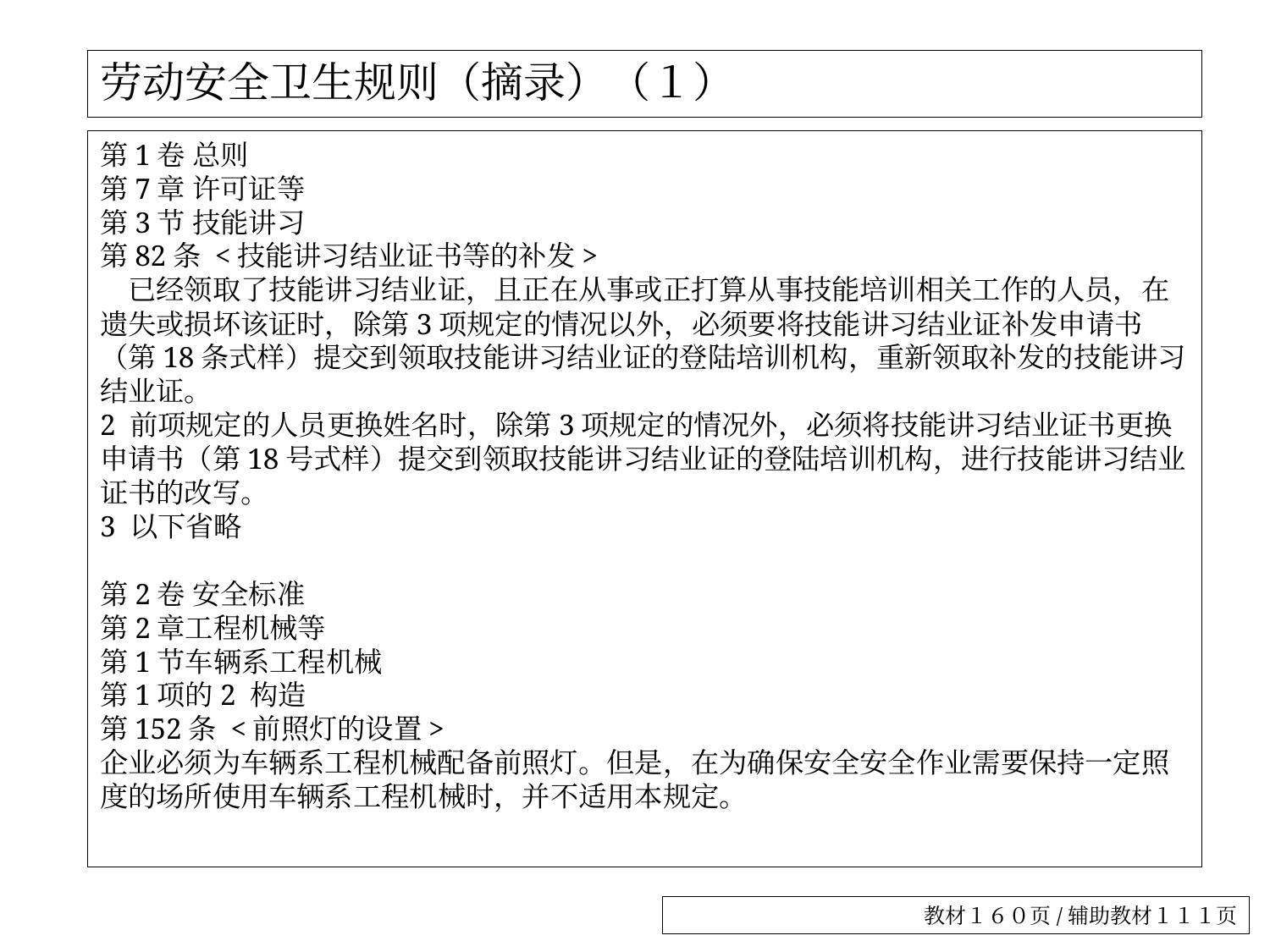

# 劳动安全卫生规则（摘录）（１）
第1卷 总则
第7章 许可证等
第3节 技能讲习
第82条 <技能讲习结业证书等的补发>
　已经领取了技能讲习结业证，且正在从事或正打算从事技能培训相关工作的人员，在遗失或损坏该证时，除第3项规定的情况以外，必须要将技能讲习结业证补发申请书（第18条式样）提交到领取技能讲习结业证的登陆培训机构，重新领取补发的技能讲习结业证。
2 前项规定的人员更换姓名时，除第3项规定的情况外，必须将技能讲习结业证书更换申请书（第18号式样）提交到领取技能讲习结业证的登陆培训机构，进行技能讲习结业证书的改写。
3 以下省略

第2卷 安全标准
第2章工程机械等
第1节车辆系工程机械
第1项的2 构造
第152条 <前照灯的设置>
企业必须为车辆系工程机械配备前照灯。但是，在为确保安全安全作业需要保持一定照度的场所使用车辆系工程机械时，并不适用本规定。
教材１６０页/辅助教材１１１页